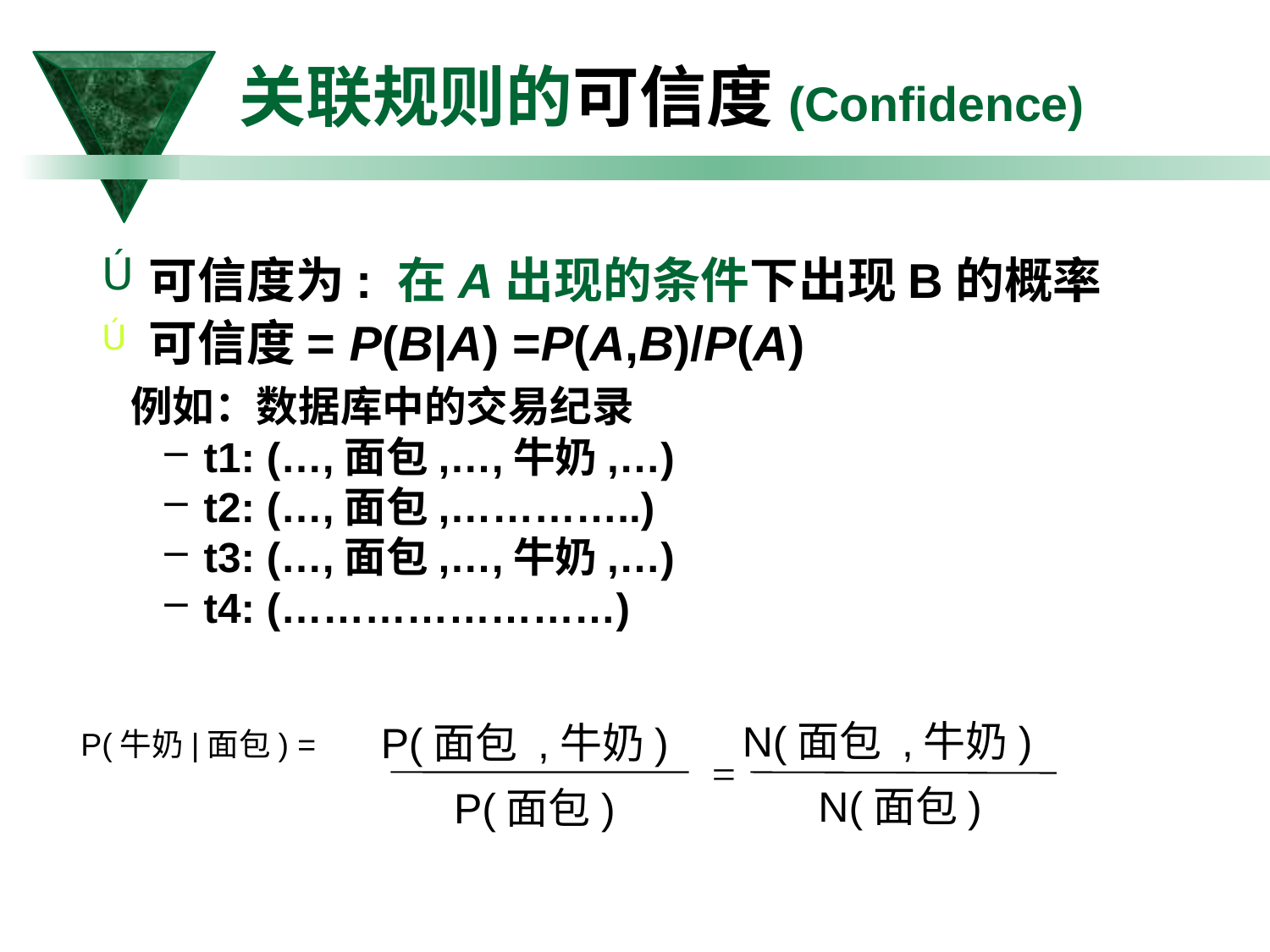

# 关联规则的可信度(Confidence)

可信度为: 在A出现的条件下出现B的概率
可信度= P(B|A) =P(A,B)/P(A)
  例如：数据库中的交易纪录
t1: (…,面包,…,牛奶,…)
t2: (…,面包,…………..)
t3: (…,面包,…,牛奶,…)
t4: (……………………)

P(牛奶|面包) =
 N(面包 ,牛奶)
 P(面包 ,牛奶)
=

N(面包)
P(面包)